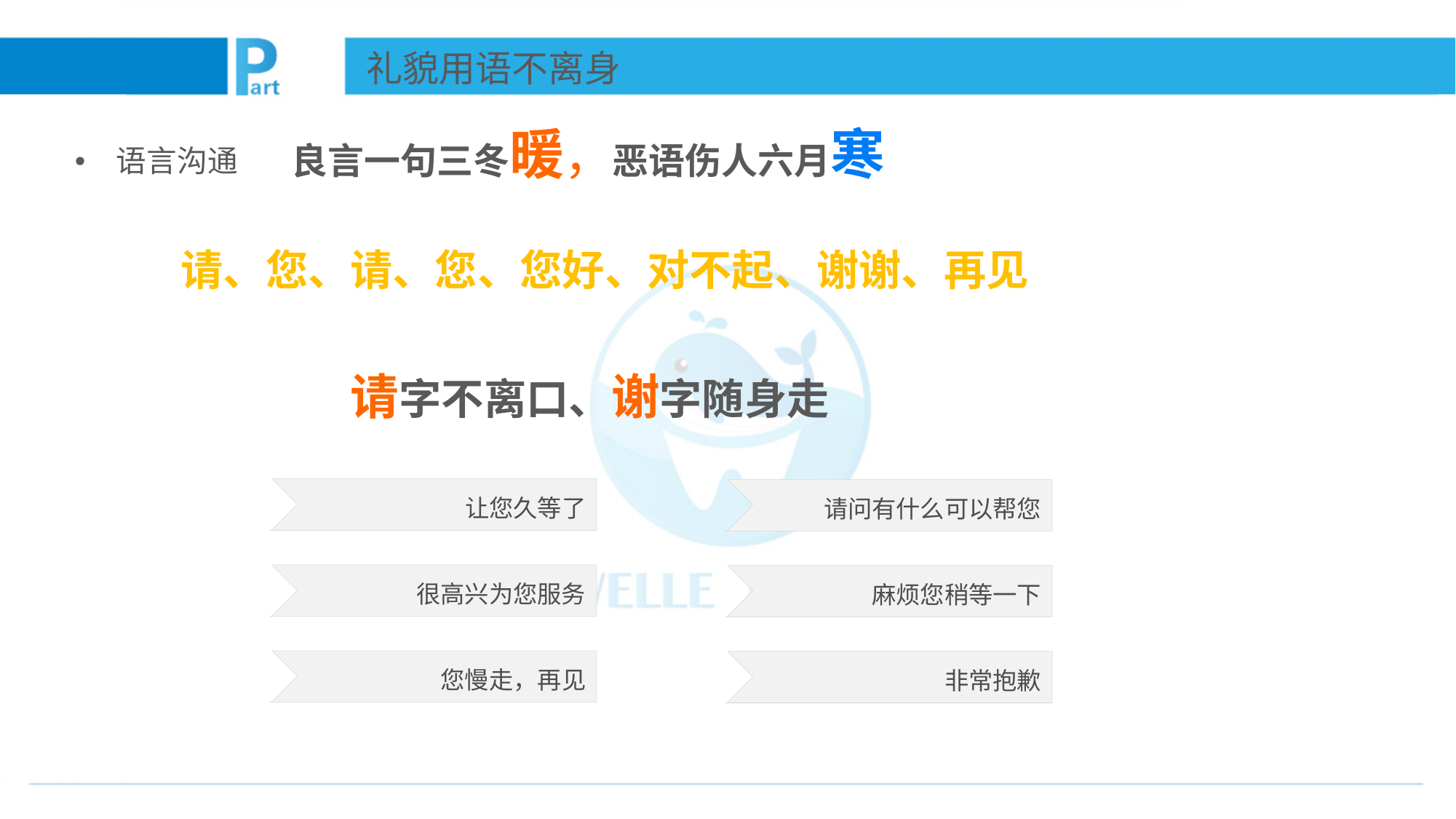

礼貌用语不离身
良言一句三冬暖，恶语伤人六月寒
 语言沟通
请、您、请、您、您好、对不起、谢谢、再见

请字不离口、谢字随身走

让您久等了
请问有什么可以帮您
很高兴为您服务
麻烦您稍等一下
您慢走，再见
非常抱歉